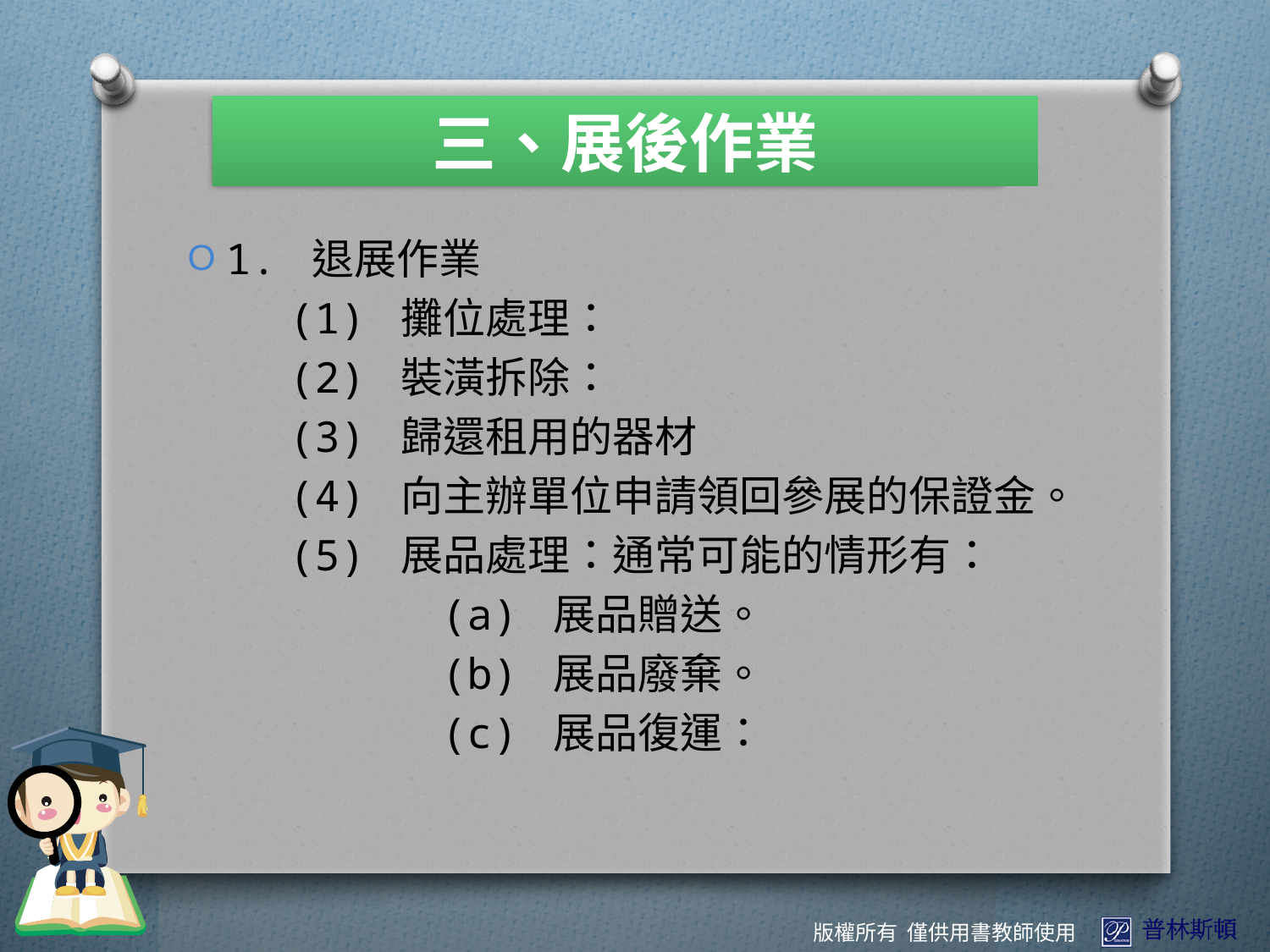

三、展後作業
1. 退展作業
    (1) 攤位處理：
    (2) 裝潢拆除：
    (3) 歸還租用的器材
    (4) 向主辦單位申請領回參展的保證金。
    (5) 展品處理：通常可能的情形有：
          (a) 展品贈送。
          (b) 展品廢棄。
          (c) 展品復運：